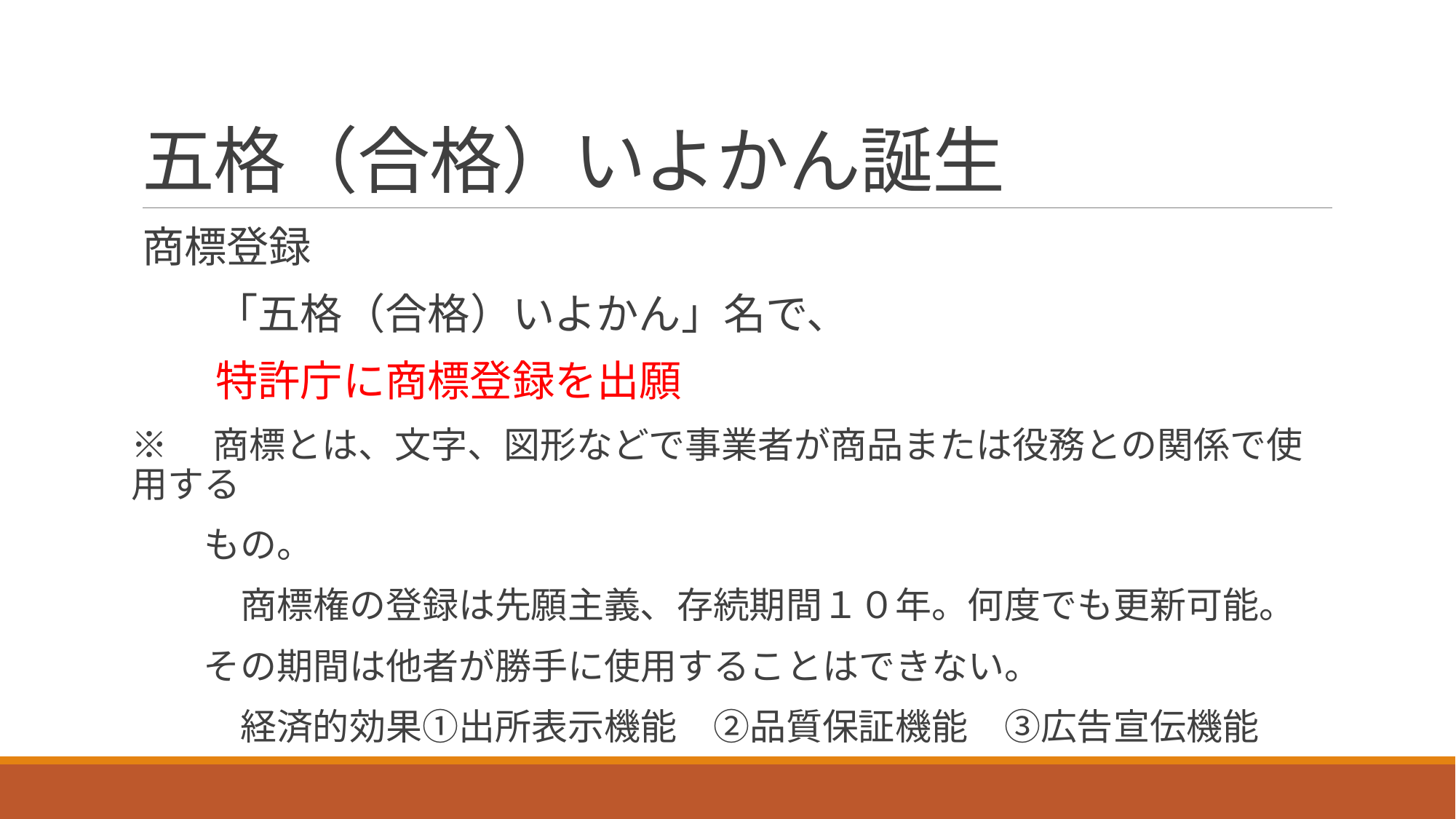

# 五格（合格）いよかん誕生
商標登録
　　「五格（合格）いよかん」名で、
　　特許庁に商標登録を出願
※　商標とは、文字、図形などで事業者が商品または役務との関係で使用する
　　もの。
　　　商標権の登録は先願主義、存続期間１０年。何度でも更新可能。
　　その期間は他者が勝手に使用することはできない。
　　　経済的効果①出所表示機能　②品質保証機能　③広告宣伝機能